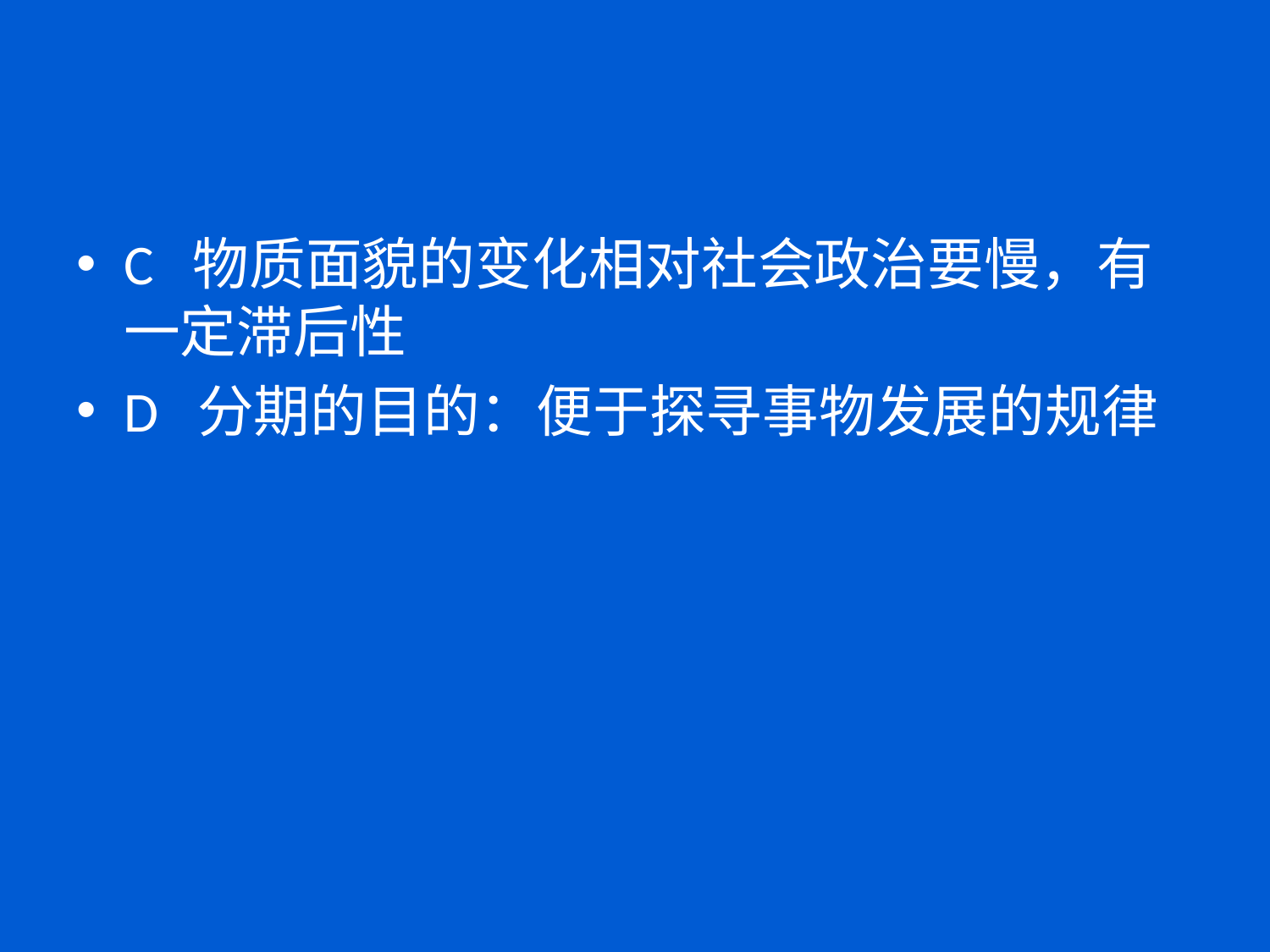

#
C  物质面貌的变化相对社会政治要慢，有一定滞后性
D  分期的目的：便于探寻事物发展的规律